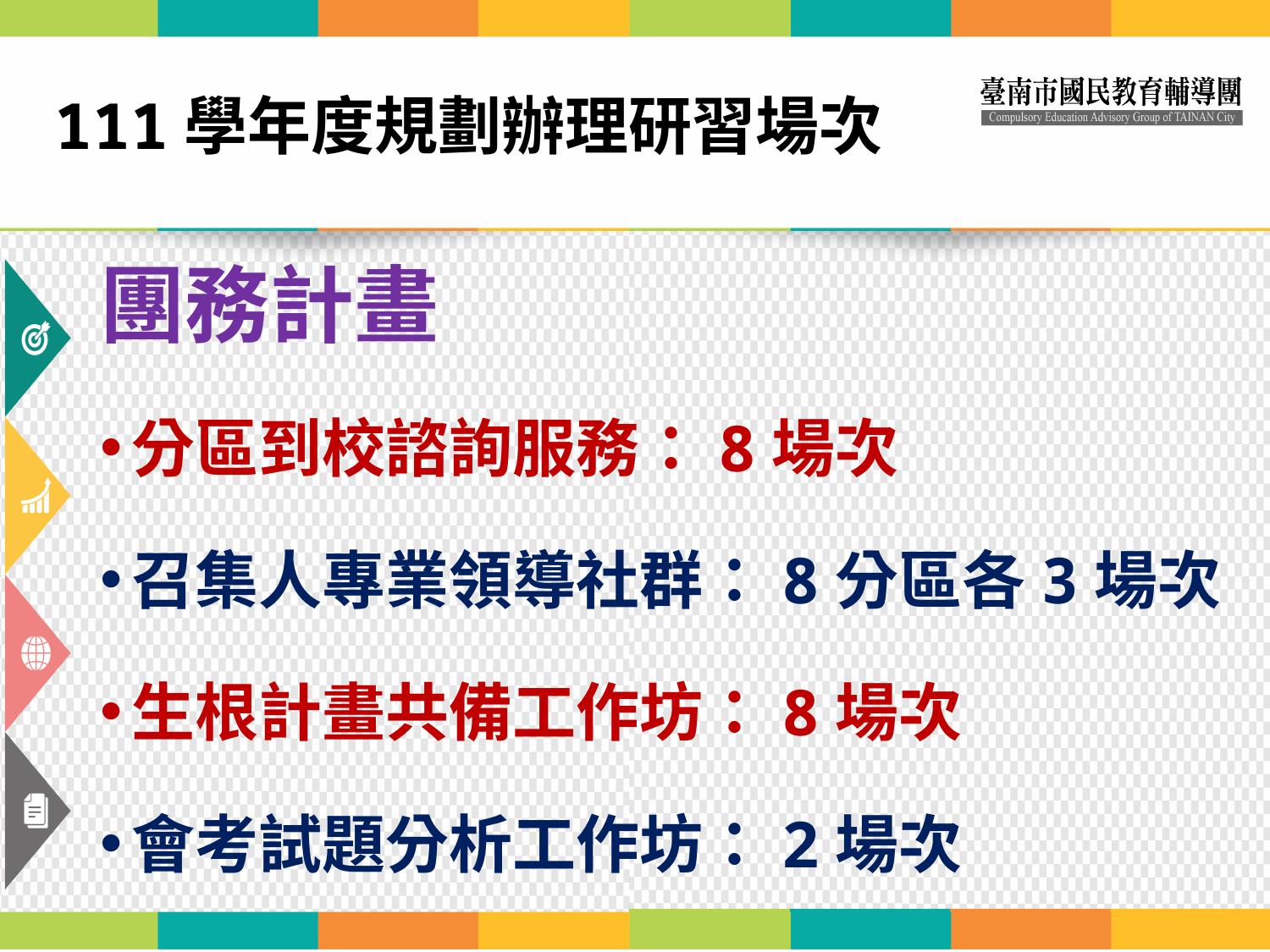

# 111學年度規劃辦理研習場次
團務計畫
分區到校諮詢服務：8場次
召集人專業領導社群：8分區各3場次
生根計畫共備工作坊：8場次
會考試題分析工作坊：2場次